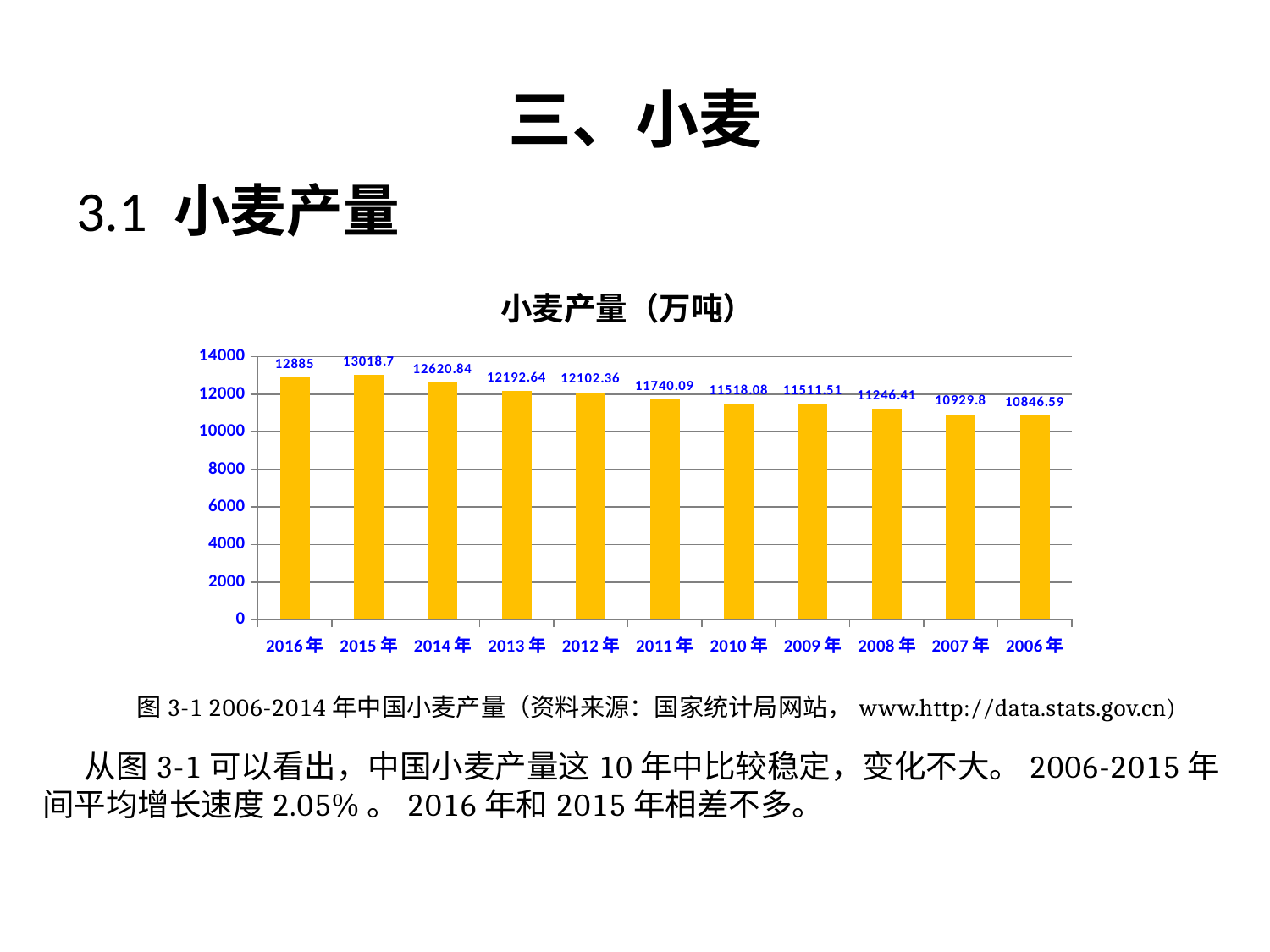

# 三、小麦
3.1 小麦产量

### Chart:

| Category | 小麦产量（万吨） |
|---|---|
| 2016年 | 12885.0 |
| 2015年 | 13018.7 |
| 2014年 | 12620.84 |
| 2013年 | 12192.64 |
| 2012年 | 12102.36 |
| 2011年 | 11740.09 |
| 2010年 | 11518.08 |
| 2009年 | 11511.51 |
| 2008年 | 11246.41 |
| 2007年 | 10929.8 |
| 2006年 | 10846.59 |
图3-1 2006-2014年中国小麦产量（资料来源：国家统计局网站，www.http://data.stats.gov.cn)

从图3-1可以看出，中国小麦产量这10年中比较稳定，变化不大。2006-2015年间平均增长速度2.05%。2016年和2015年相差不多。